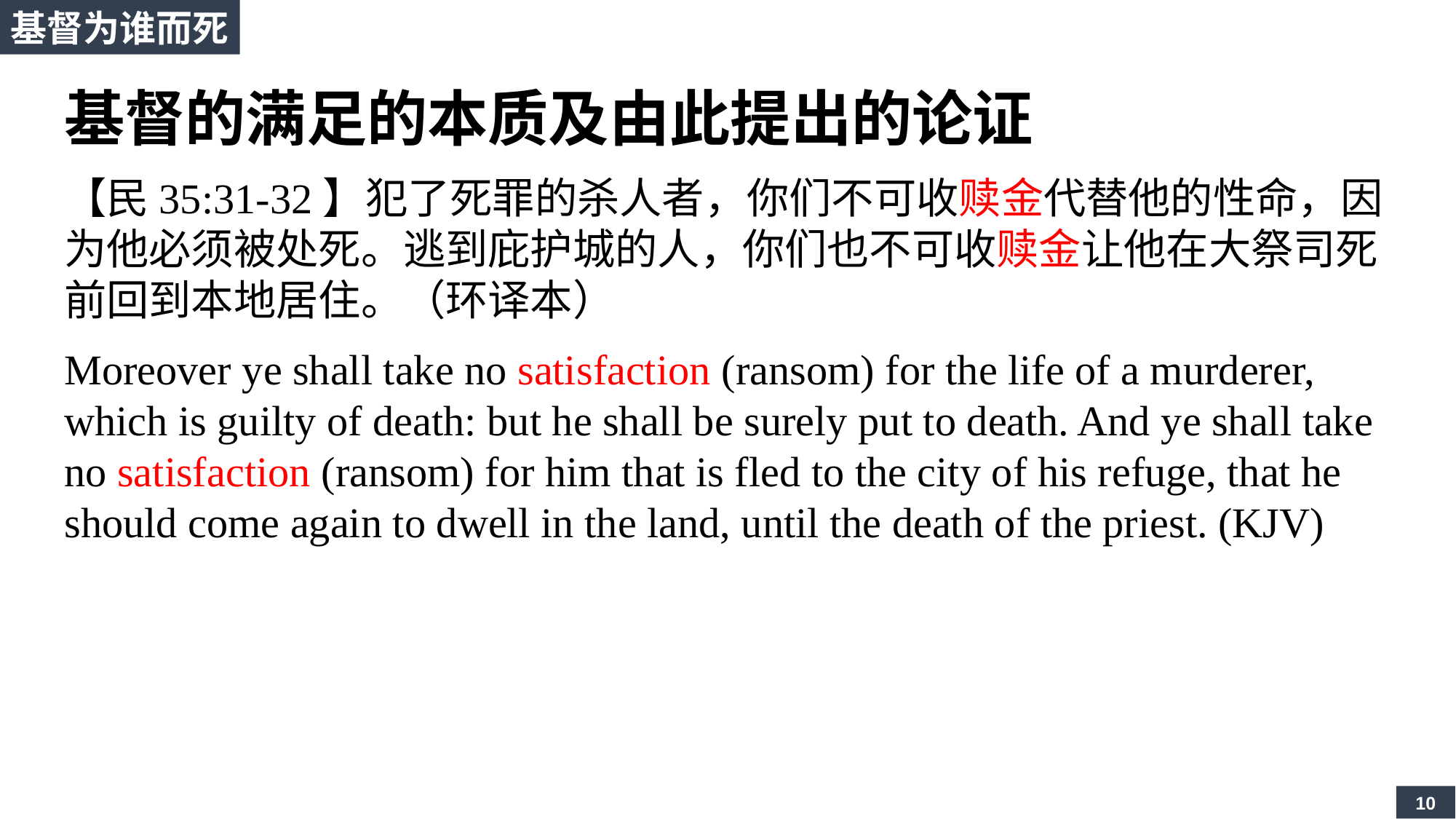

基督为谁而死
基督的满足的本质及由此提出的论证
【民35:31-32】犯了死罪的杀人者，你们不可收赎金代替他的性命，因为他必须被处死。逃到庇护城的人，你们也不可收赎金让他在大祭司死前回到本地居住。（环译本）
Moreover ye shall take no satisfaction (ransom) for the life of a murderer, which is guilty of death: but he shall be surely put to death. And ye shall take no satisfaction (ransom) for him that is fled to the city of his refuge, that he should come again to dwell in the land, until the death of the priest. (KJV)
10